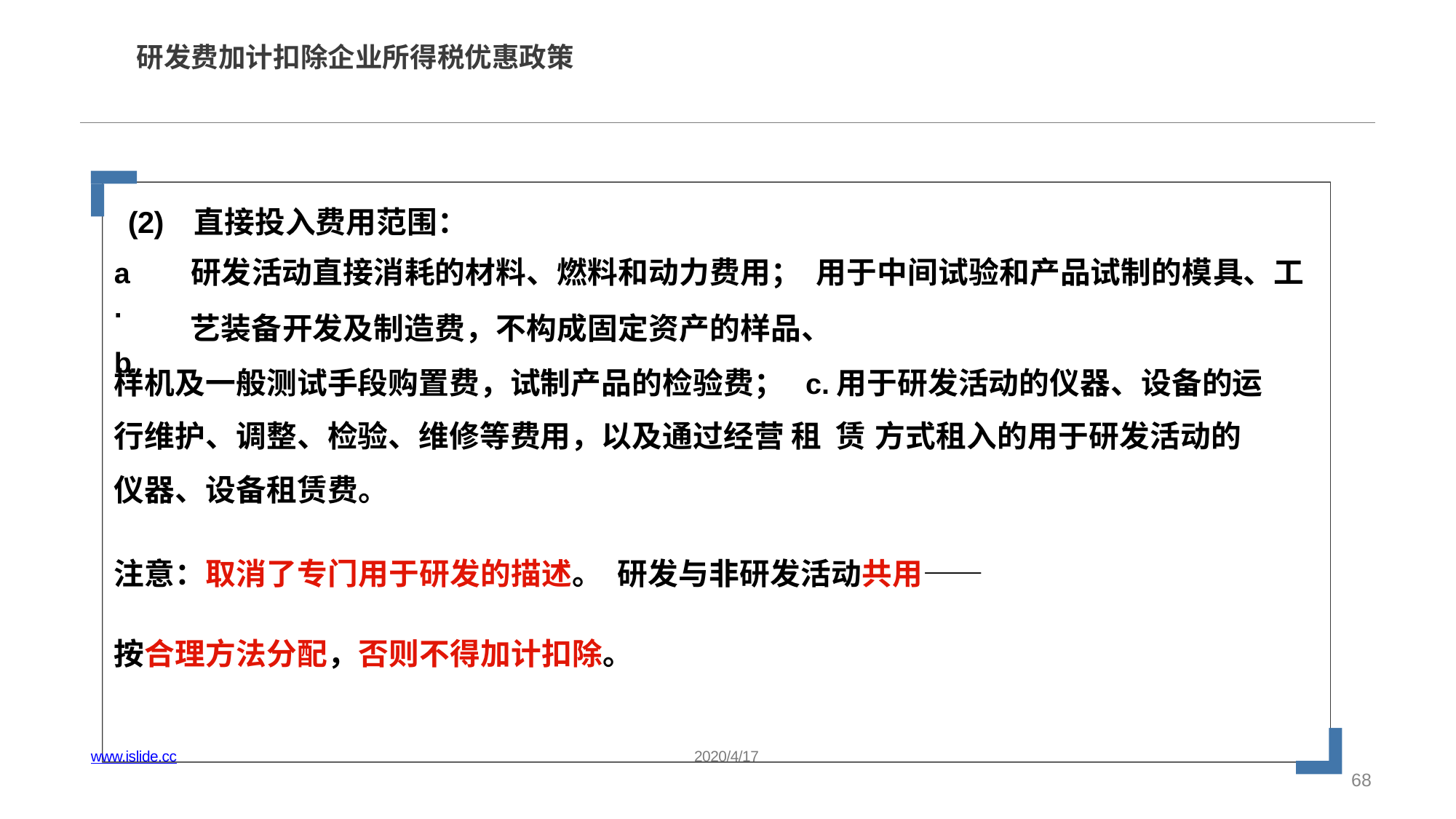

研发费加计扣除企业所得税优惠政策

# (2)	直接投入费用范围：
研发活动直接消耗的材料、燃料和动力费用；  用于中间试验和产品试制的模具、工艺装备开发及制造费，不构成固定资产的样品、
a.
b.
样机及一般测试手段购置费，试制产品的检验费；  c.用于研发活动的仪器、设备的运行维护、调整、检验、维修等费用，以及通过经营 租  赁 方式租入的用于研发活动的仪器、设备租赁费。
注意：取消了专门用于研发的描述。  研发与非研发活动共用——按合理方法分配，否则不得加计扣除。

www.islide.cc
2020/4/17

68